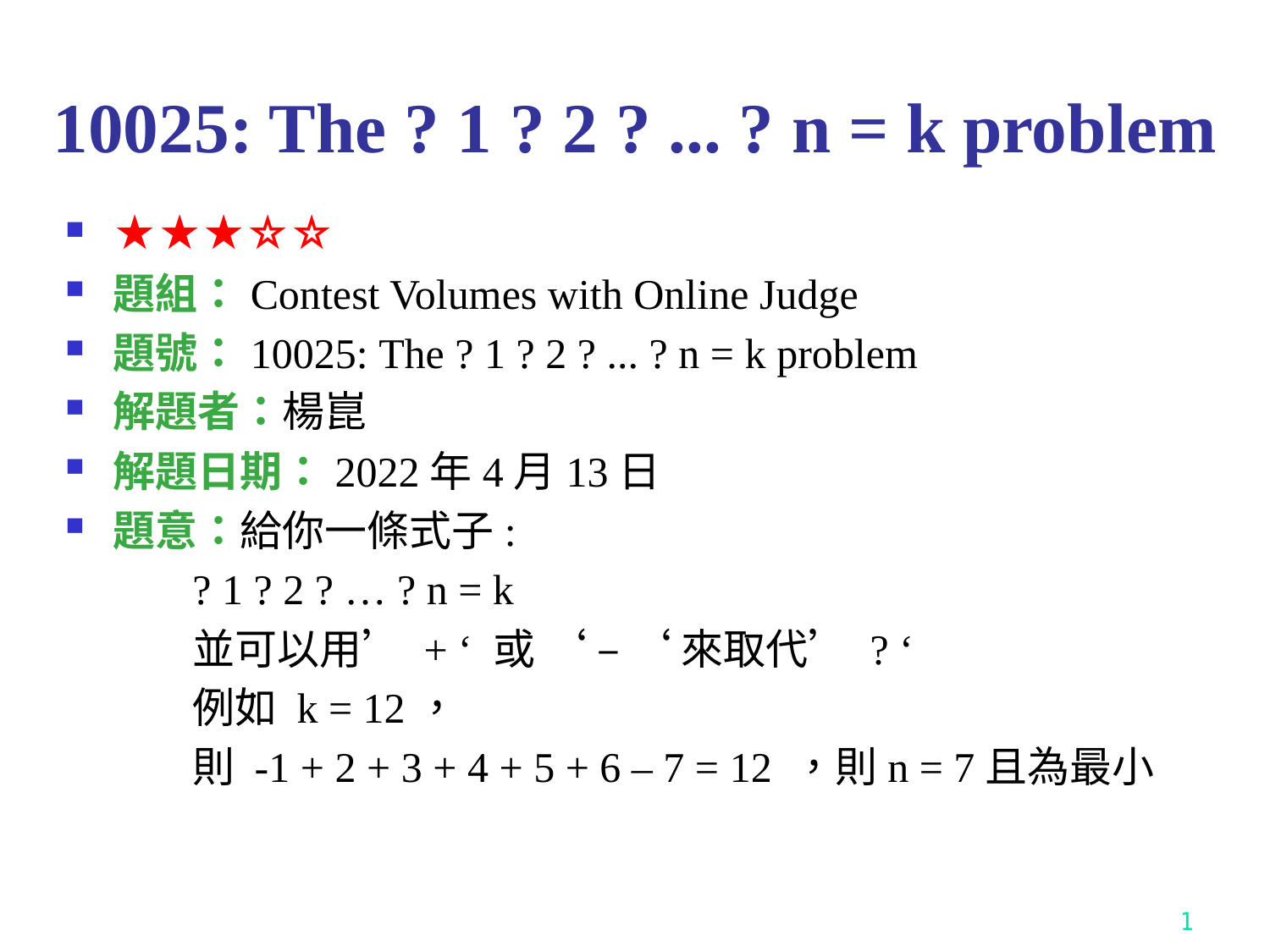

# 10025: The ? 1 ? 2 ? ... ? n = k problem
★★★☆☆
題組：Contest Volumes with Online Judge
題號：10025: The ? 1 ? 2 ? ... ? n = k problem
解題者：楊崑
解題日期：2022年4月13日
題意：給你一條式子:
	? 1 ? 2 ? … ? n = k
	並可以用’ + ‘ 或 ‘ – ‘ 來取代’ ? ‘
	例如 k = 12，
	則 -1 + 2 + 3 + 4 + 5 + 6 – 7 = 12 ，則n = 7且為最小
1